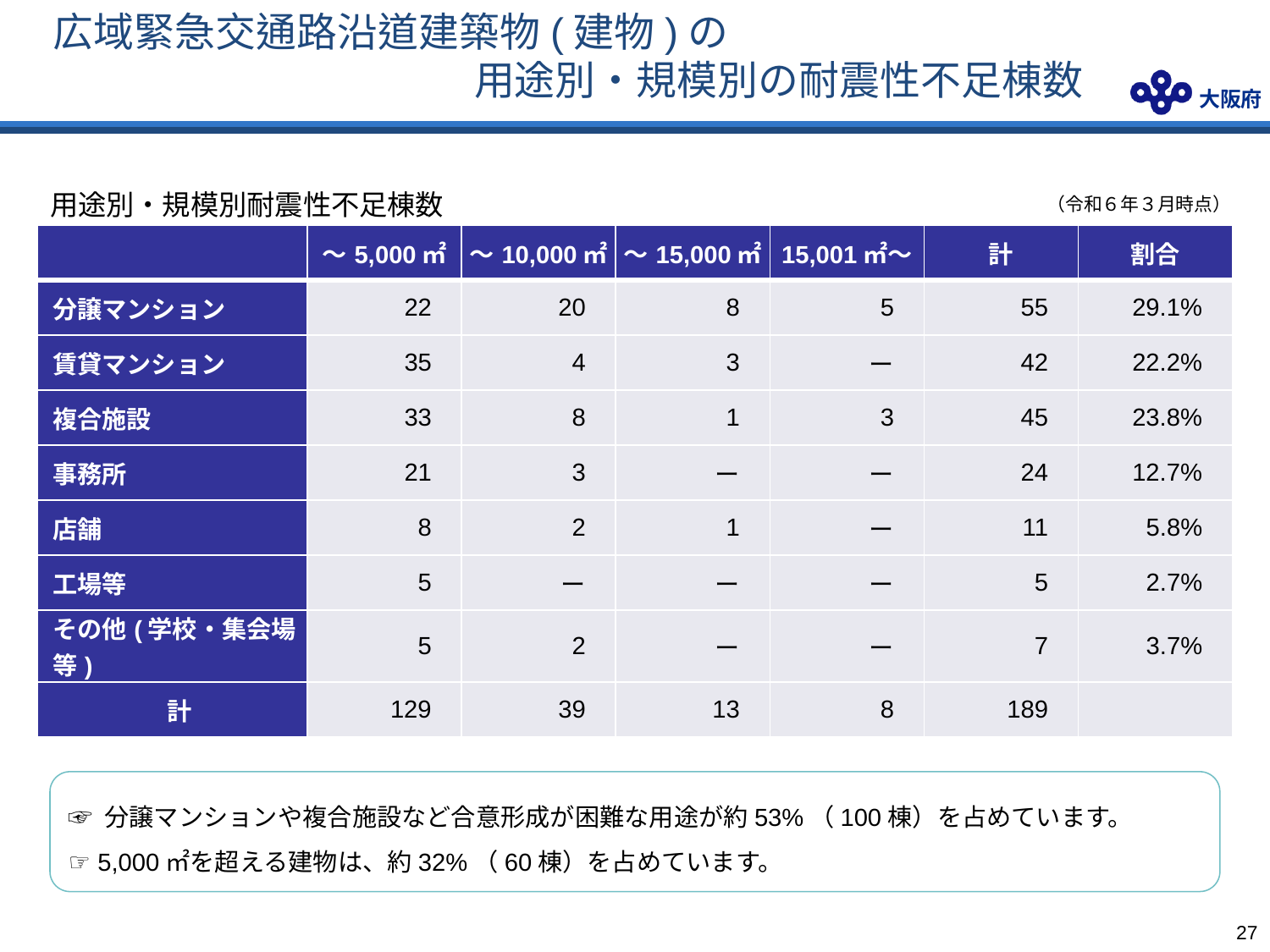

広域緊急交通路沿道建築物(建物)の
用途別・規模別の耐震性不足棟数
用途別・規模別耐震性不足棟数
（令和６年３月時点）
|  | ～5,000㎡ | ～10,000㎡ | ～15,000㎡ | 15,001㎡～ | 計 | 割合 |
| --- | --- | --- | --- | --- | --- | --- |
| 分譲マンション | 22 | 20 | 8 | 5 | 55 | 29.1% |
| 賃貸マンション | 35 | 4 | 3 | ー | 42 | 22.2% |
| 複合施設 | 33 | 8 | 1 | 3 | 45 | 23.8% |
| 事務所 | 21 | 3 | ー | ー | 24 | 12.7% |
| 店舗 | 8 | 2 | 1 | ー | 11 | 5.8% |
| 工場等 | 5 | ー | ー | ー | 5 | 2.7% |
| その他(学校・集会場等) | 5 | 2 | ー | ー | 7 | 3.7% |
| 計 | 129 | 39 | 13 | 8 | 189 |  |
☞ 分譲マンションや複合施設など合意形成が困難な用途が約53%（100棟）を占めています。
☞ 5,000㎡を超える建物は、約32%（60棟）を占めています。
27